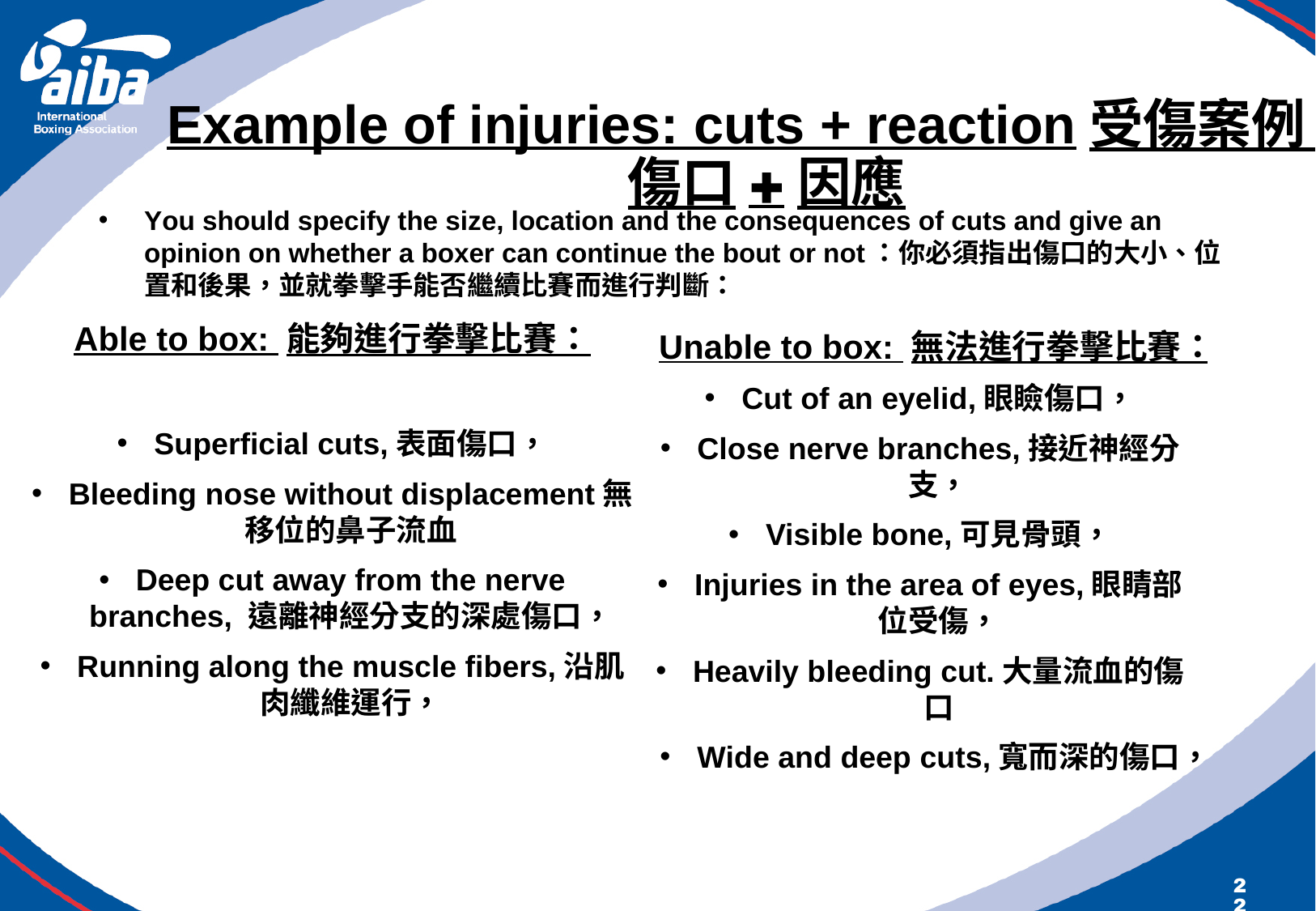

# Example of injuries: cuts + reaction受傷案例：傷口+因應
You should specify the size, location and the consequences of cuts and give an opinion on whether a boxer can continue the bout or not：你必須指出傷口的大小、位置和後果，並就拳擊手能否繼續比賽而進行判斷：

Unable to box: 無法進行拳擊比賽：
Cut of an eyelid,眼瞼傷口，
Close nerve branches,接近神經分支，
Visible bone,可見骨頭，
Injuries in the area of eyes,眼睛部位受傷，
Heavily bleeding cut.大量流血的傷口
Wide and deep cuts,寬而深的傷口，
Able to box: 能夠進行拳擊比賽：

Superficial cuts,表面傷口，
Bleeding nose without displacement無移位的鼻子流血
Deep cut away from the nerve branches, 遠離神經分支的深處傷口，
Running along the muscle fibers,沿肌肉纖維運行，
226